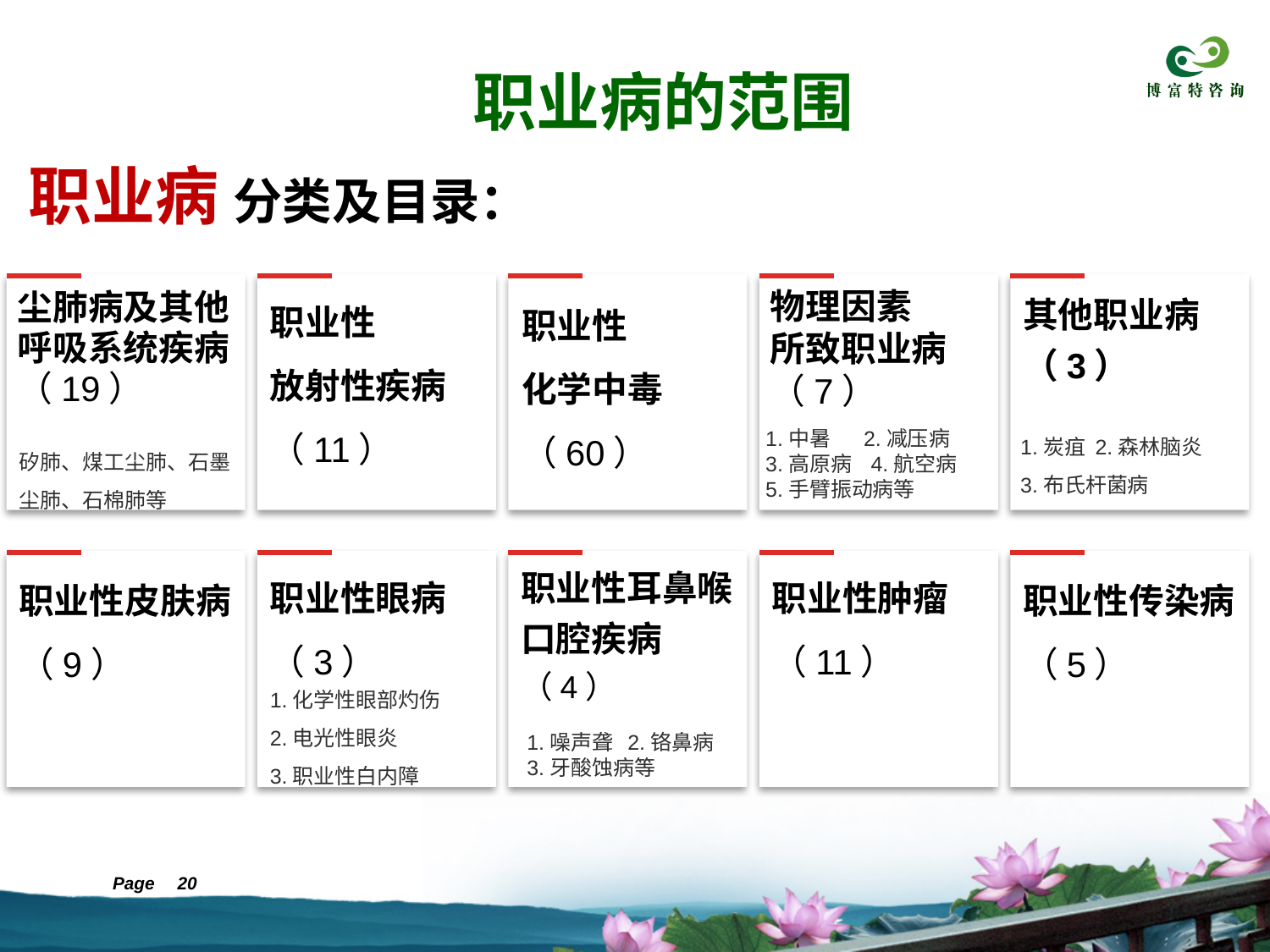

职业病的范围
职业病 分类及目录：
职业性
放射性疾病（11）

尘肺病及其他呼吸系统疾病（19）
矽肺、煤工尘肺、石墨尘肺、石棉肺等

职业性
化学中毒
（60）

其他职业病
（3）
1.炭疽 2.森林脑炎
3.布氏杆菌病
物理因素
所致职业病（7）
1.中暑      2.减压病
3.高原病   4.航空病
5.手臂振动病等
职业性肿瘤（11）

职业性眼病（3）

1.化学性眼部灼伤
2.电光性眼炎
3.职业性白内障
职业性皮肤病
（9）

职业性耳鼻喉口腔疾病
（4）
1.噪声聋  2.铬鼻病
3.牙酸蚀病等

职业性传染病（5）